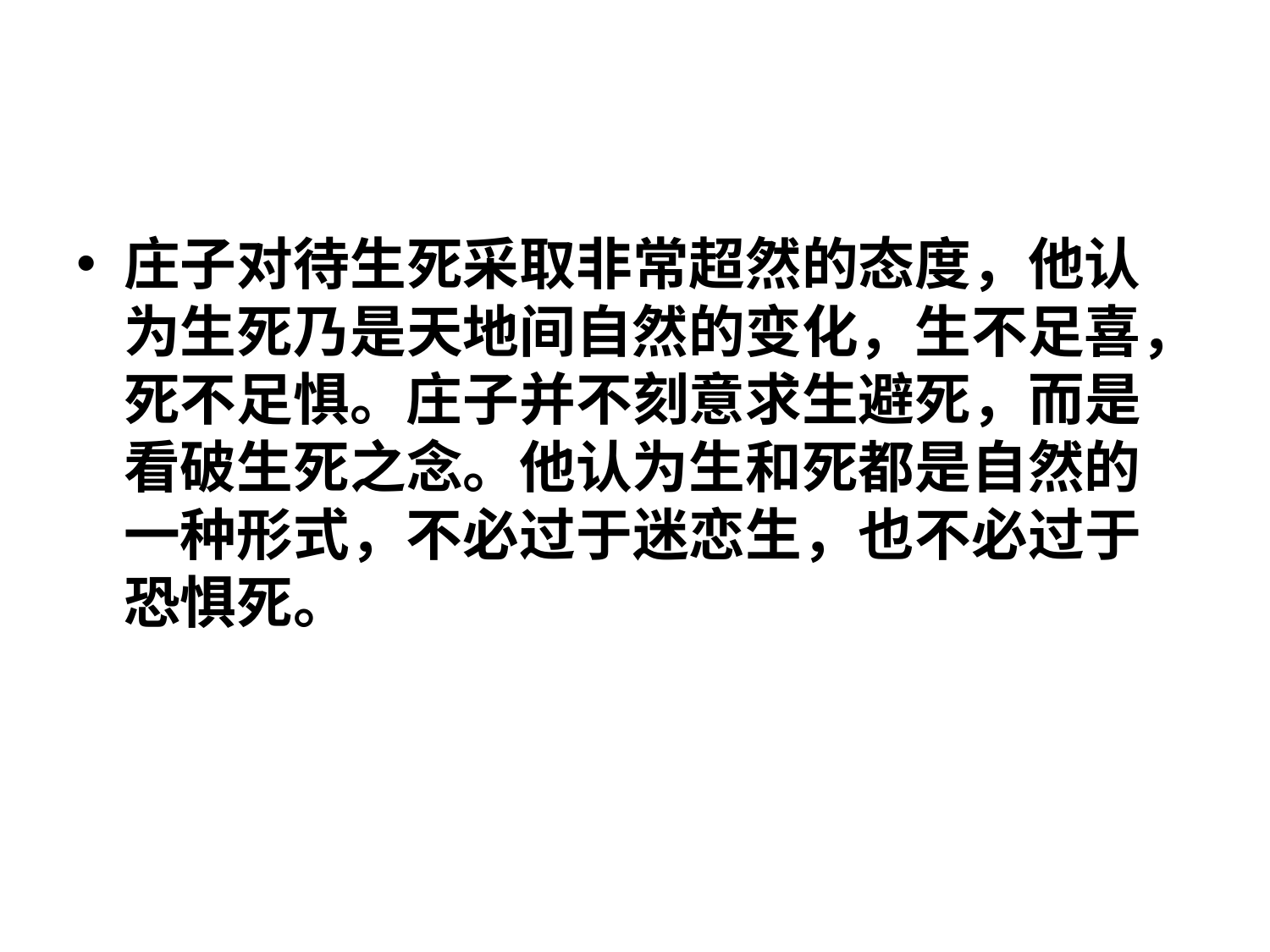

#
庄子对待生死采取非常超然的态度，他认为生死乃是天地间自然的变化，生不足喜，死不足惧。庄子并不刻意求生避死，而是看破生死之念。他认为生和死都是自然的一种形式，不必过于迷恋生，也不必过于恐惧死。